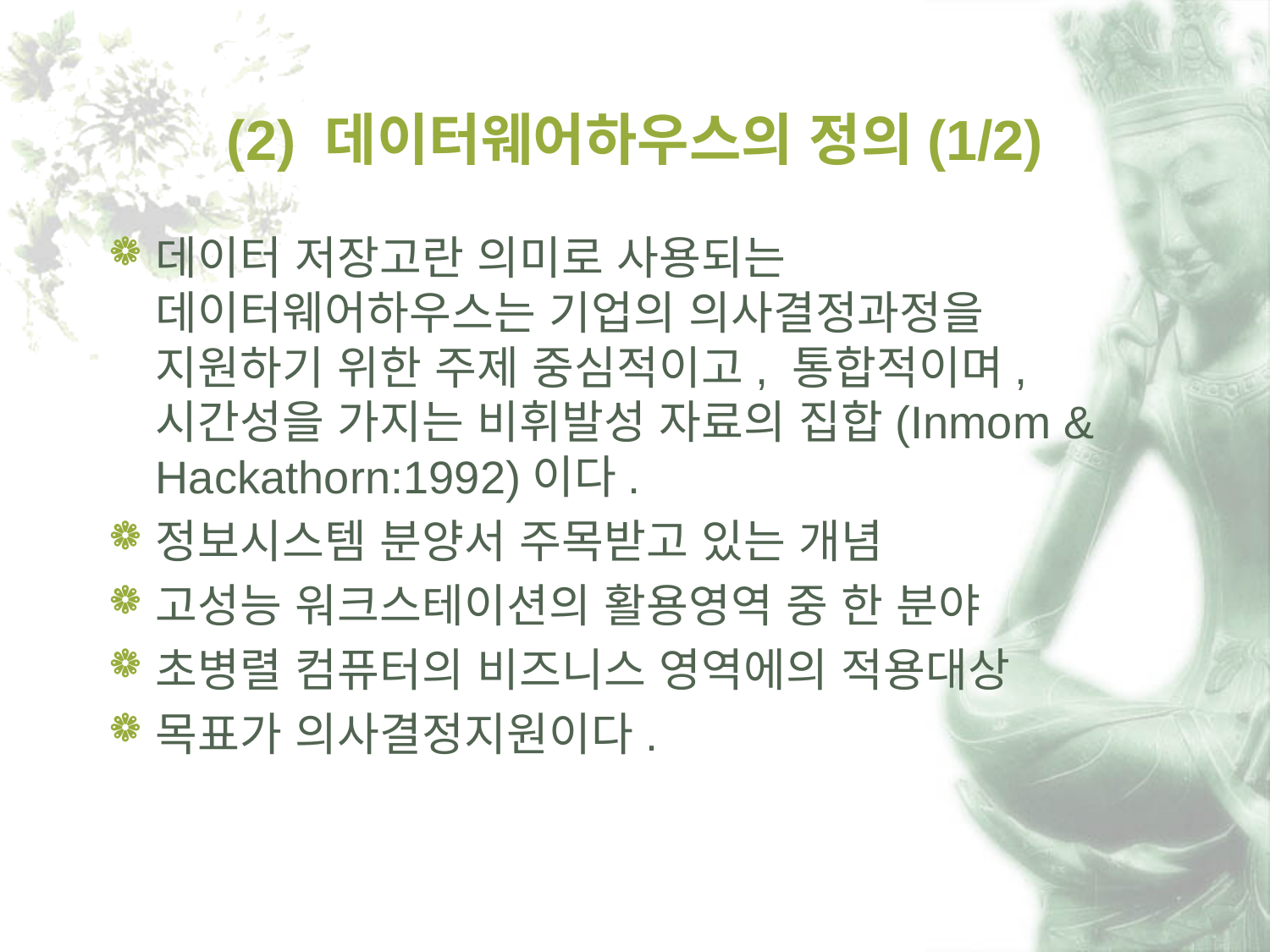

# (2) 데이터웨어하우스의 정의(1/2)
데이터 저장고란 의미로 사용되는 데이터웨어하우스는 기업의 의사결정과정을 지원하기 위한 주제 중심적이고, 통합적이며, 시간성을 가지는 비휘발성 자료의 집합(Inmom & Hackathorn:1992)이다.
정보시스템 분양서 주목받고 있는 개념
고성능 워크스테이션의 활용영역 중 한 분야
초병렬 컴퓨터의 비즈니스 영역에의 적용대상
목표가 의사결정지원이다.